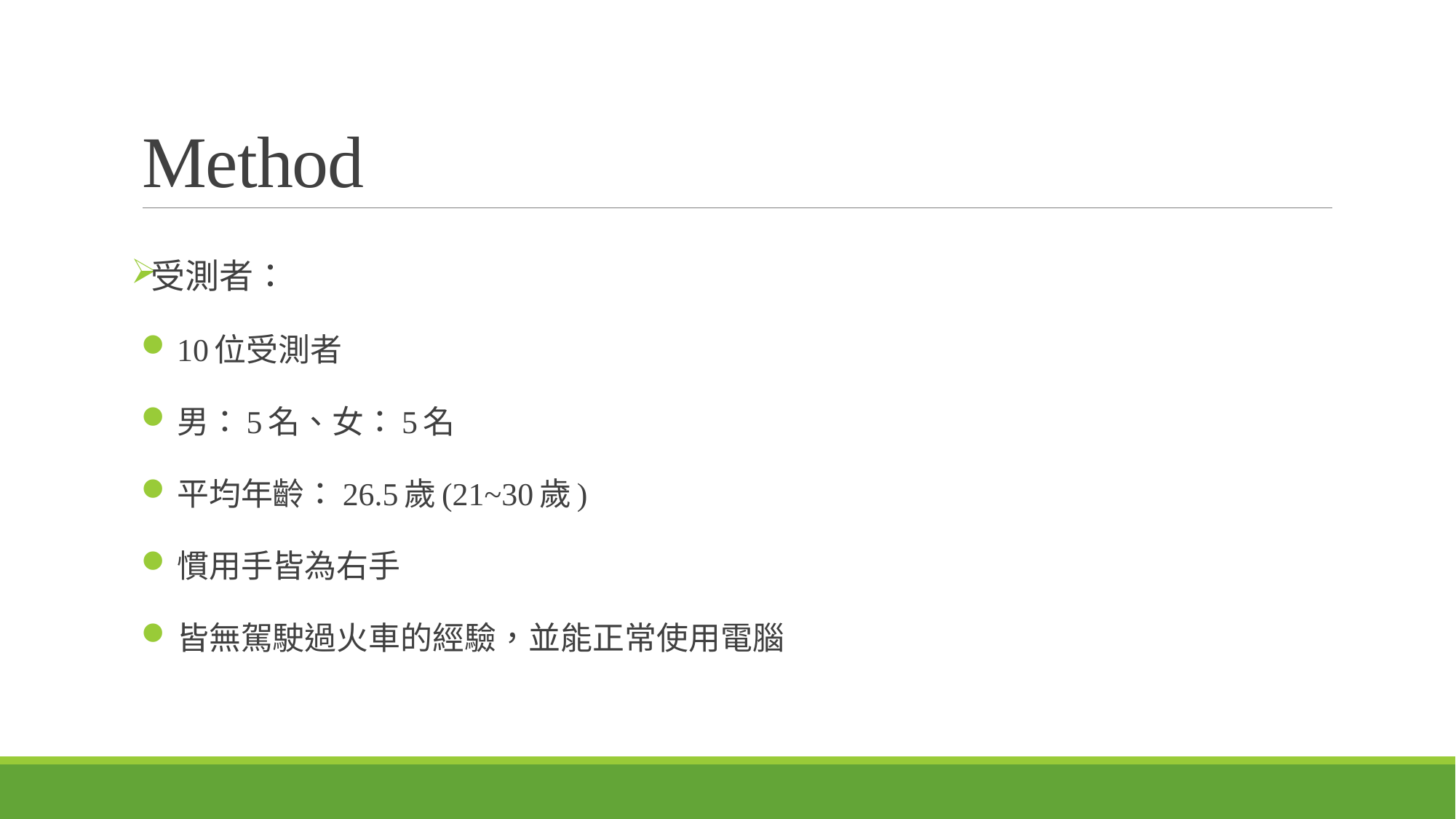

# Method
受測者：
10位受測者
男：5名、女：5名
平均年齡：26.5歲(21~30歲)
慣用手皆為右手
皆無駕駛過火車的經驗，並能正常使用電腦